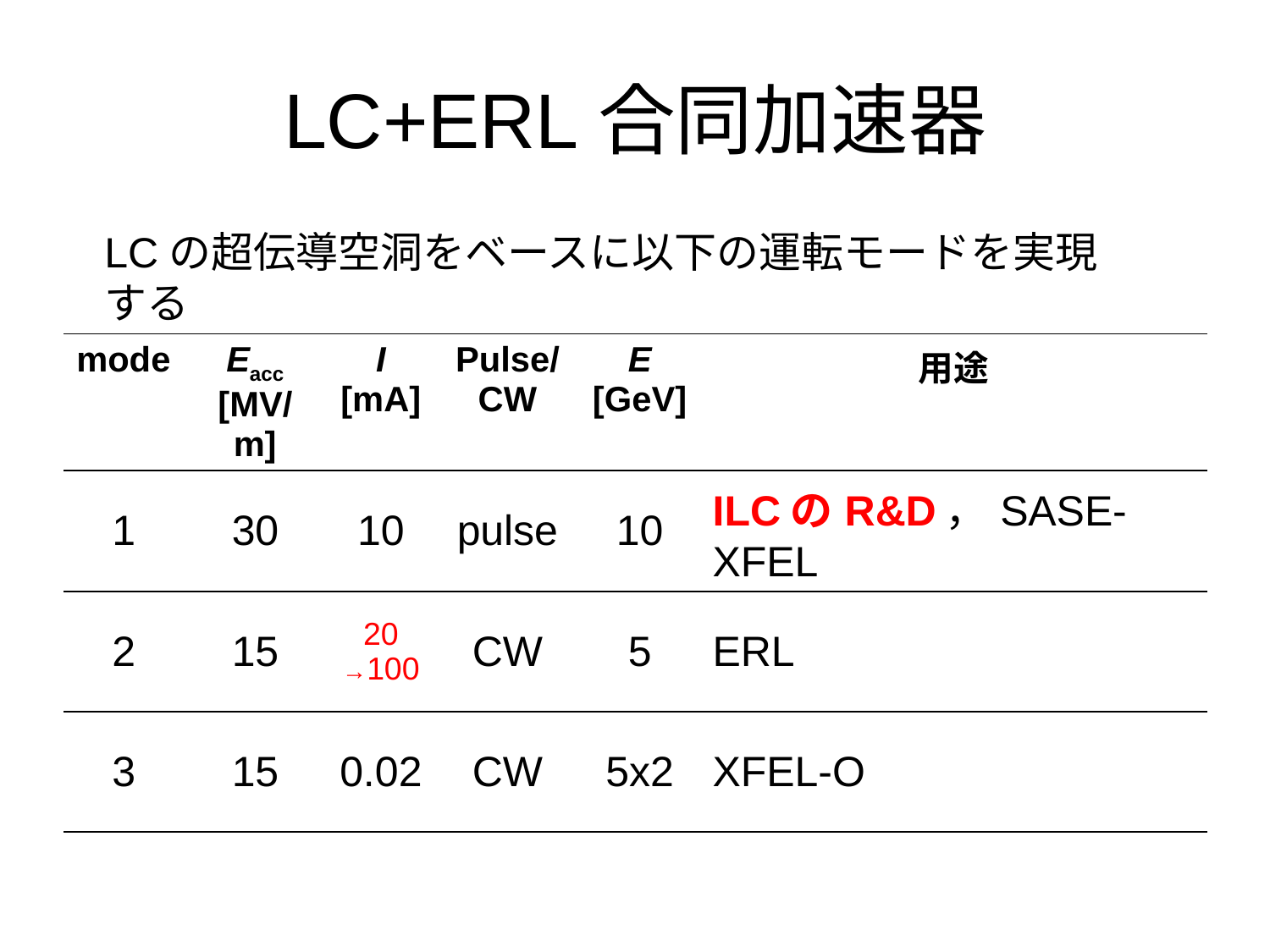

LC+ERL合同加速器
LCの超伝導空洞をベースに以下の運転モードを実現する
| mode | Eacc [MV/m] | I [mA] | Pulse/CW | E [GeV] | 用途 |
| --- | --- | --- | --- | --- | --- |
| 1 | 30 | 10 | pulse | 10 | ILCのR&D，SASE-XFEL |
| 2 | 15 | 20 →100 | CW | 5 | ERL |
| 3 | 15 | 0.02 | CW | 5x2 | XFEL-O |